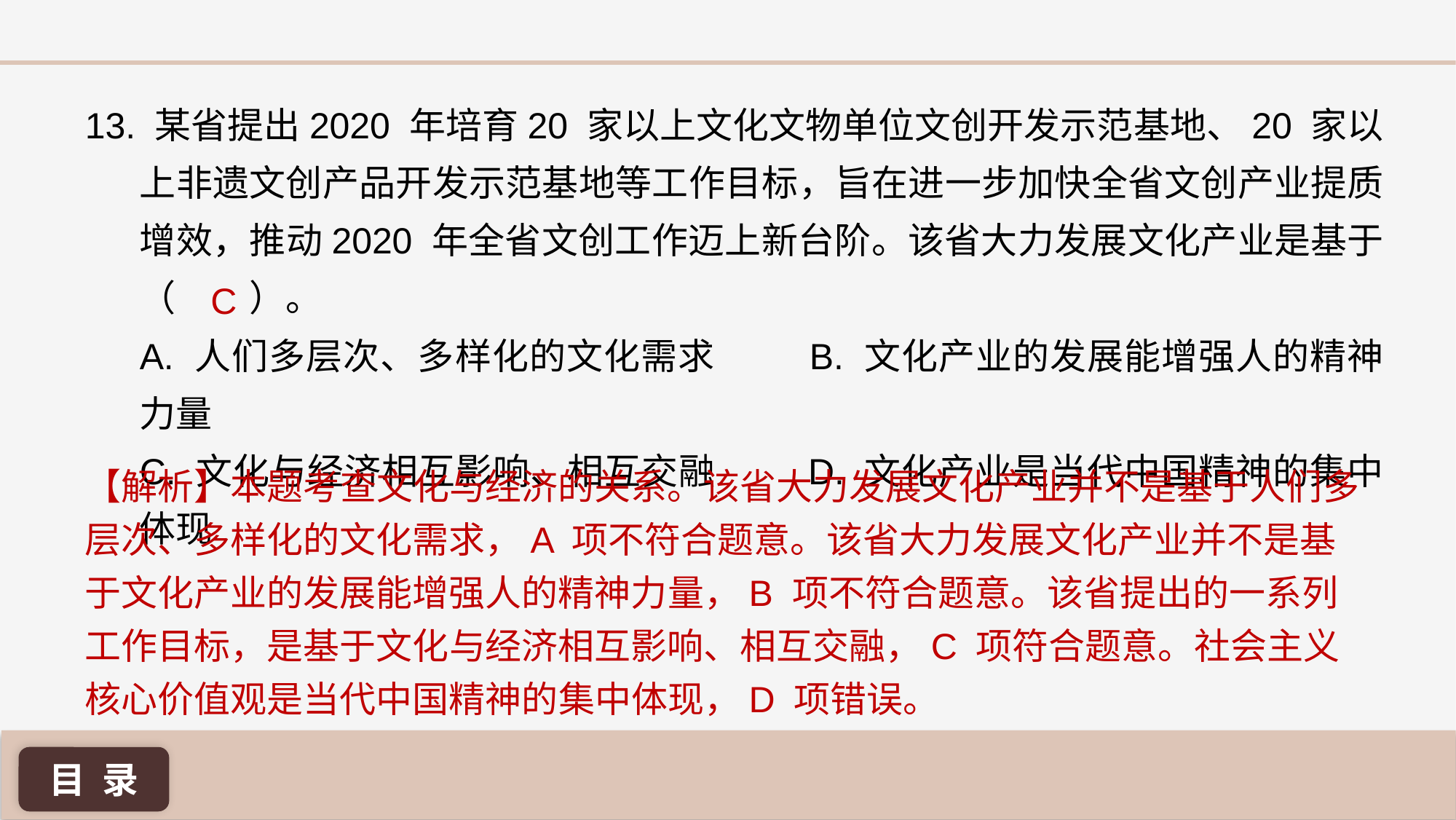

13. 某省提出2020 年培育20 家以上文化文物单位文创开发示范基地、20 家以上非遗文创产品开发示范基地等工作目标，旨在进一步加快全省文创产业提质增效，推动2020 年全省文创工作迈上新台阶。该省大力发展文化产业是基于（         ）。
A. 人们多层次、多样化的文化需求 	B. 文化产业的发展能增强人的精神力量
C. 文化与经济相互影响、相互交融 	D. 文化产业是当代中国精神的集中体现
C
【解析】本题考查文化与经济的关系。该省大力发展文化产业并不是基于人们多层次、多样化的文化需求，A 项不符合题意。该省大力发展文化产业并不是基于文化产业的发展能增强人的精神力量，B 项不符合题意。该省提出的一系列工作目标，是基于文化与经济相互影响、相互交融，C 项符合题意。社会主义核心价值观是当代中国精神的集中体现，D 项错误。